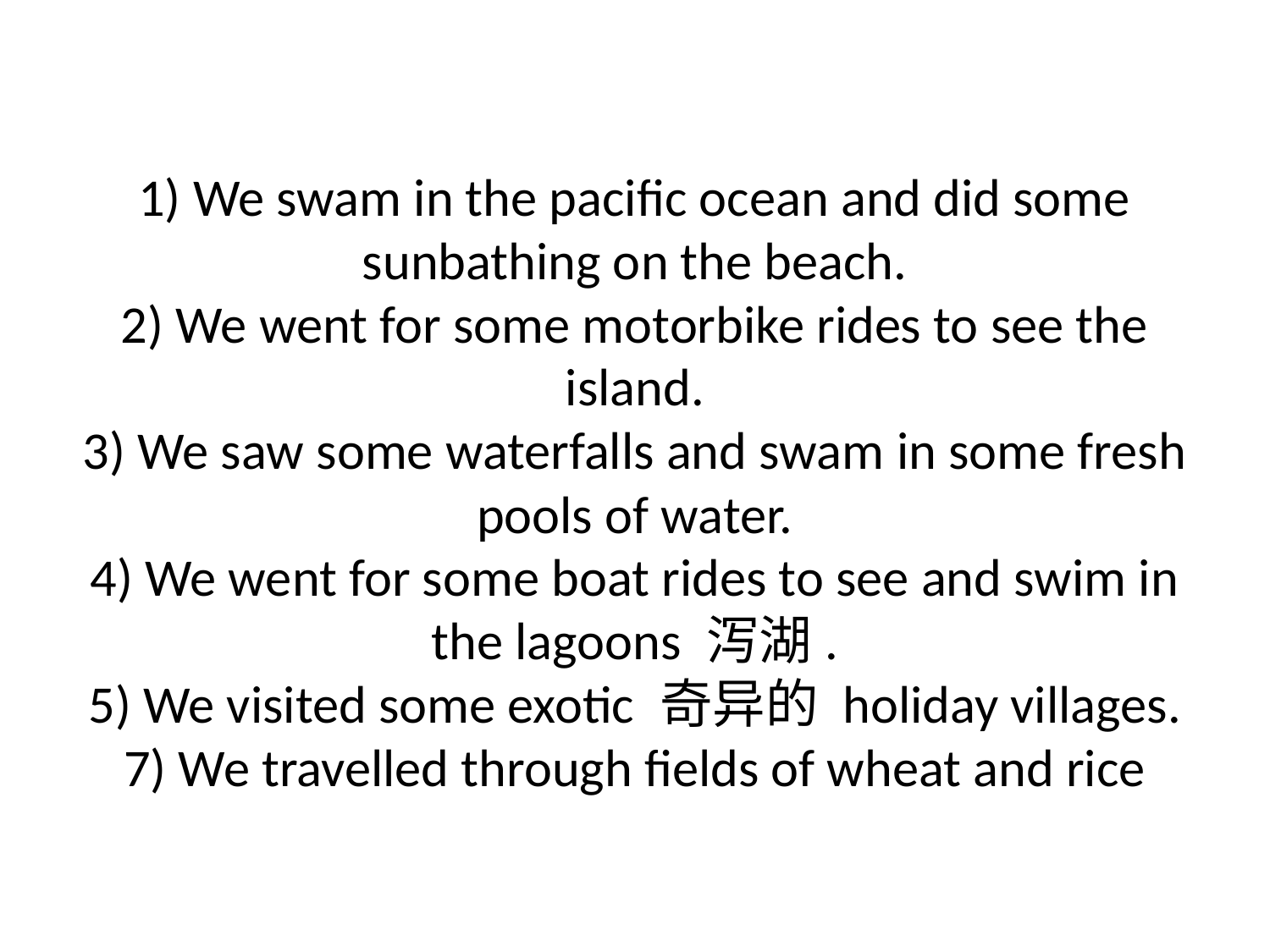

# 1) We swam in the pacific ocean and did some sunbathing on the beach. 2) We went for some motorbike rides to see the island. 3) We saw some waterfalls and swam in some fresh pools of water. 4) We went for some boat rides to see and swim in the lagoons 泻湖. 5) We visited some exotic 奇异的 holiday villages. 7) We travelled through fields of wheat and rice